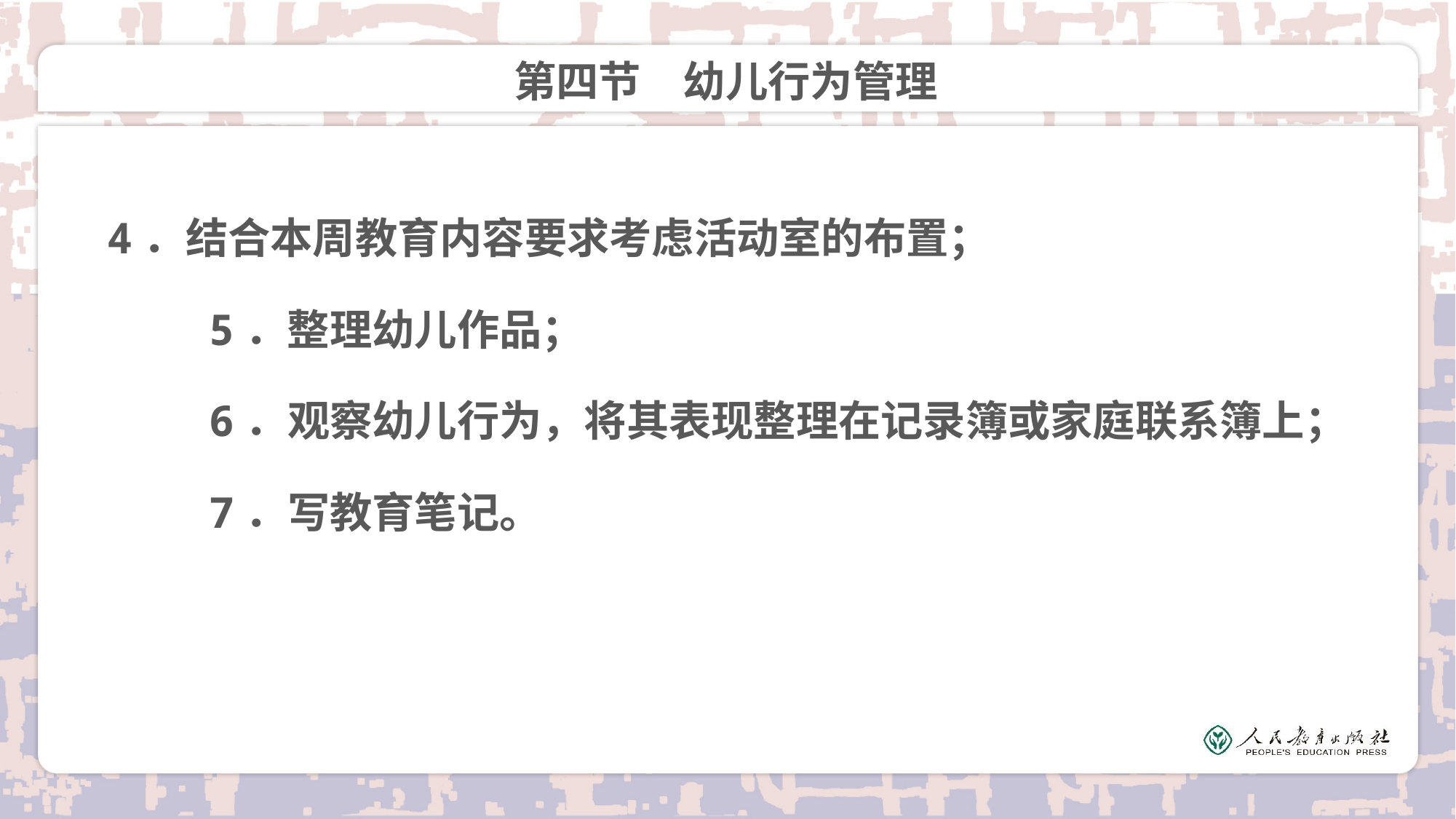

# 第四节　幼儿行为管理
4．结合本周教育内容要求考虑活动室的布置；
    5．整理幼儿作品；
    6．观察幼儿行为，将其表现整理在记录簿或家庭联系簿上；
    7．写教育笔记。